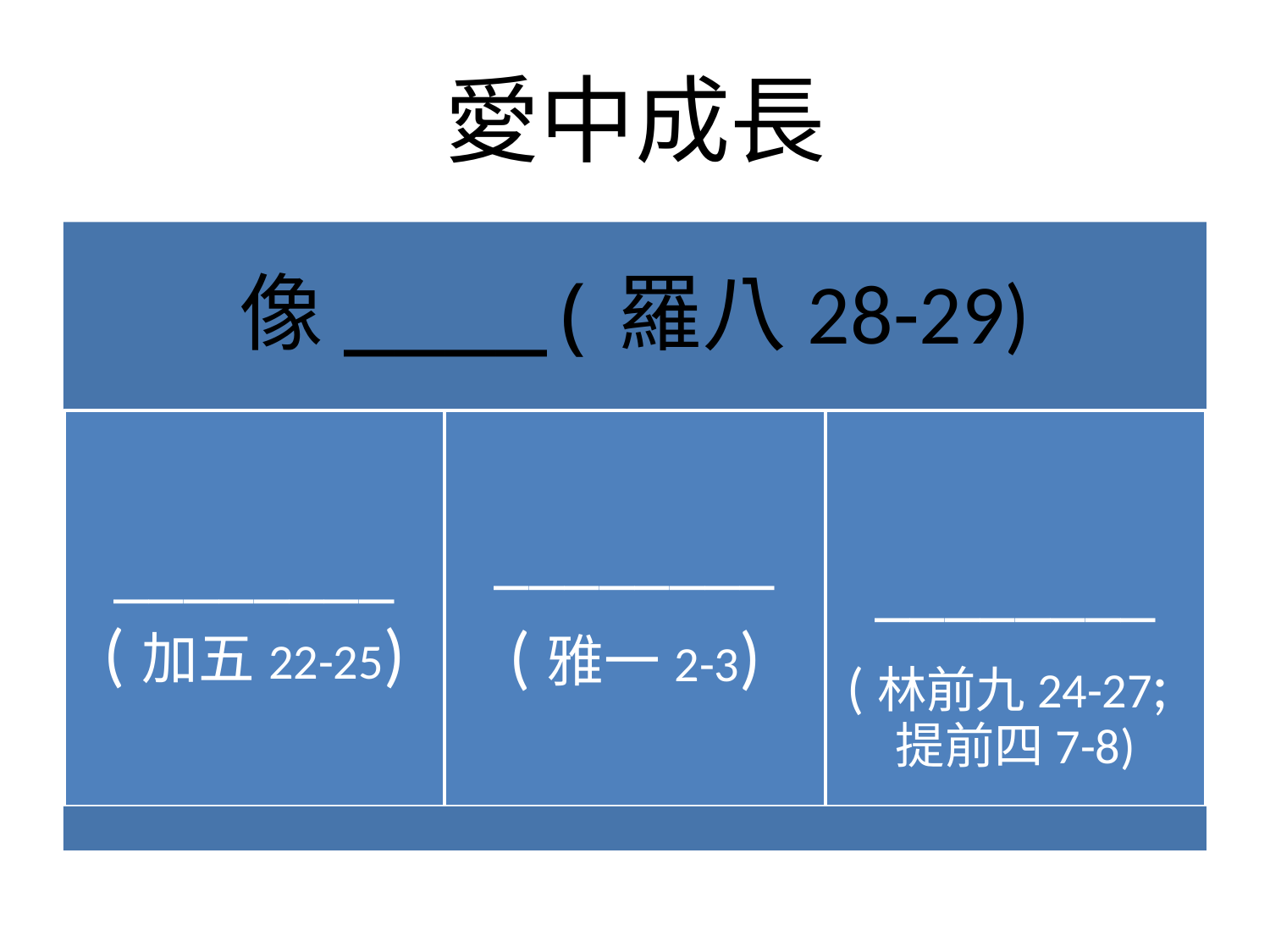

# 愛中成長
像____(羅八28-29)
________
(加五22-25)
________
(雅一2-3)

________
(林前九24-27;提前四7-8)